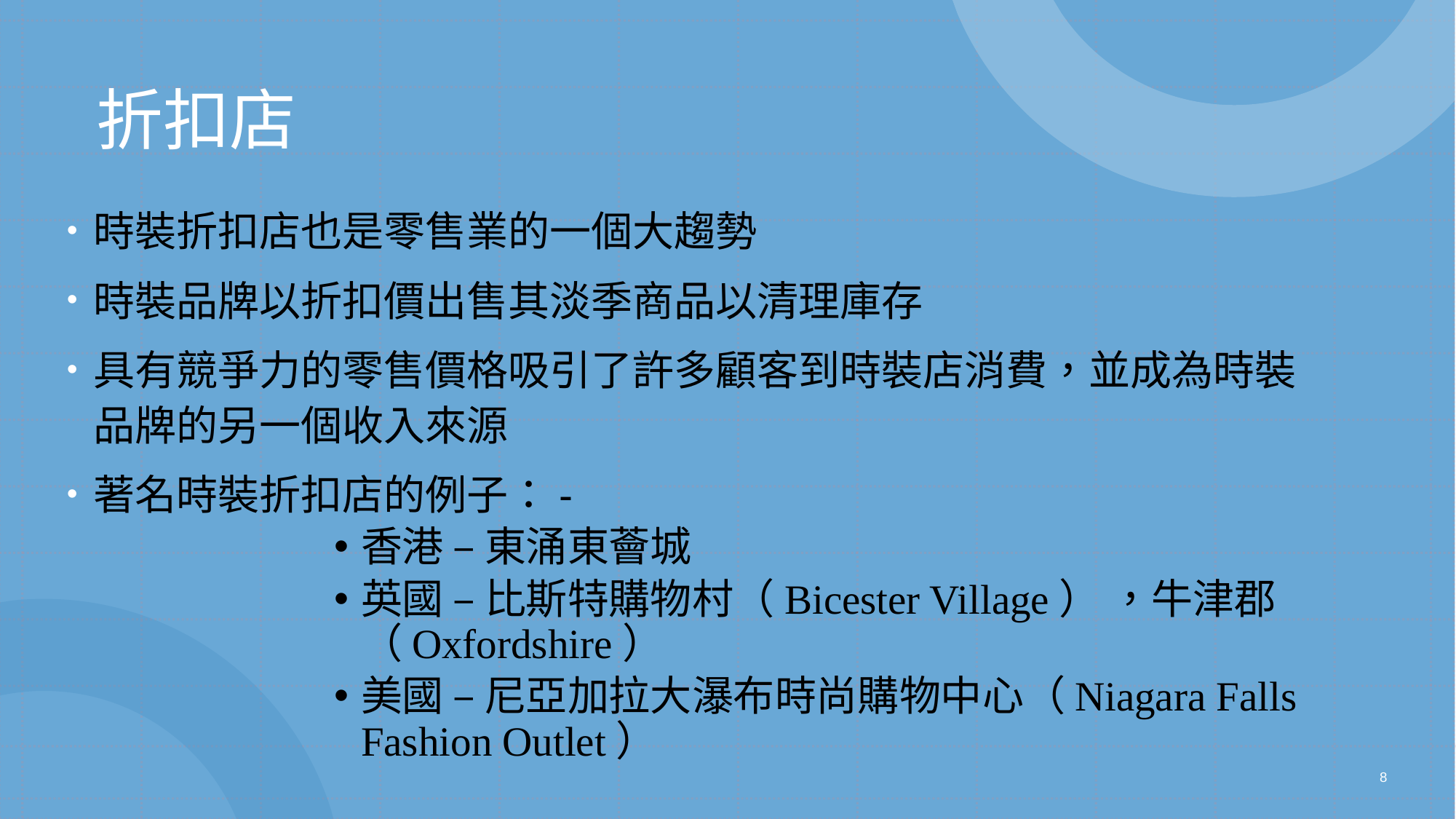

# 折扣店
時裝折扣店也是零售業的一個大趨勢
時裝品牌以折扣價出售其淡季商品以清理庫存
具有競爭力的零售價格吸引了許多顧客到時裝店消費，並成為時裝品牌的另一個收入來源
著名時裝折扣店的例子：-
香港 – 東涌東薈城
英國 – 比斯特購物村（Bicester Village） ，牛津郡（Oxfordshire）
美國 – 尼亞加拉大瀑布時尚購物中心（Niagara Falls Fashion Outlet）

8